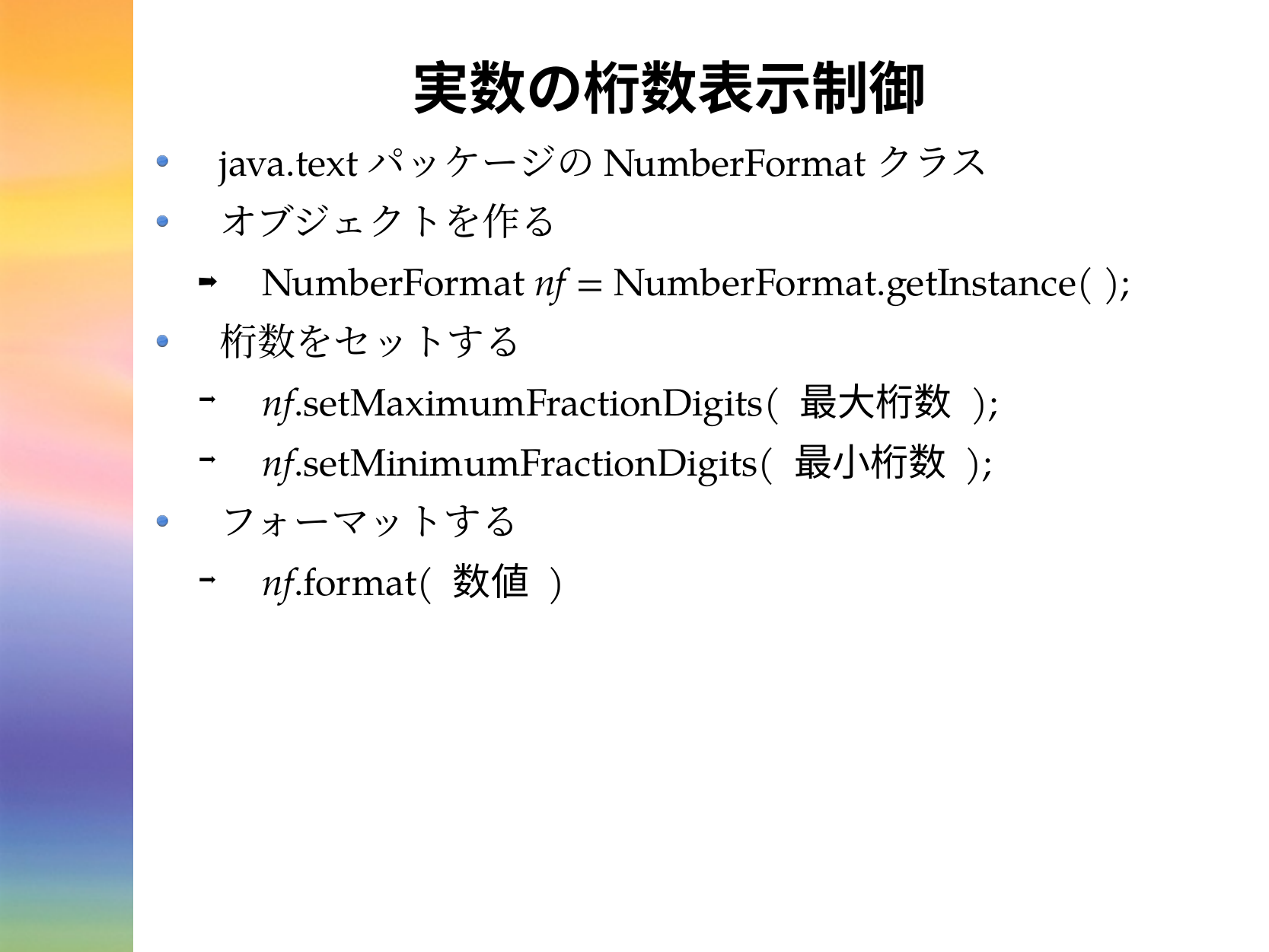

# 実数の桁数表示制御
java.textパッケージのNumberFormatクラス
オブジェクトを作る
NumberFormat nf = NumberFormat.getInstance( );
桁数をセットする
nf.setMaximumFractionDigits( 最大桁数 );
nf.setMinimumFractionDigits( 最小桁数 );
フォーマットする
nf.format( 数値 )